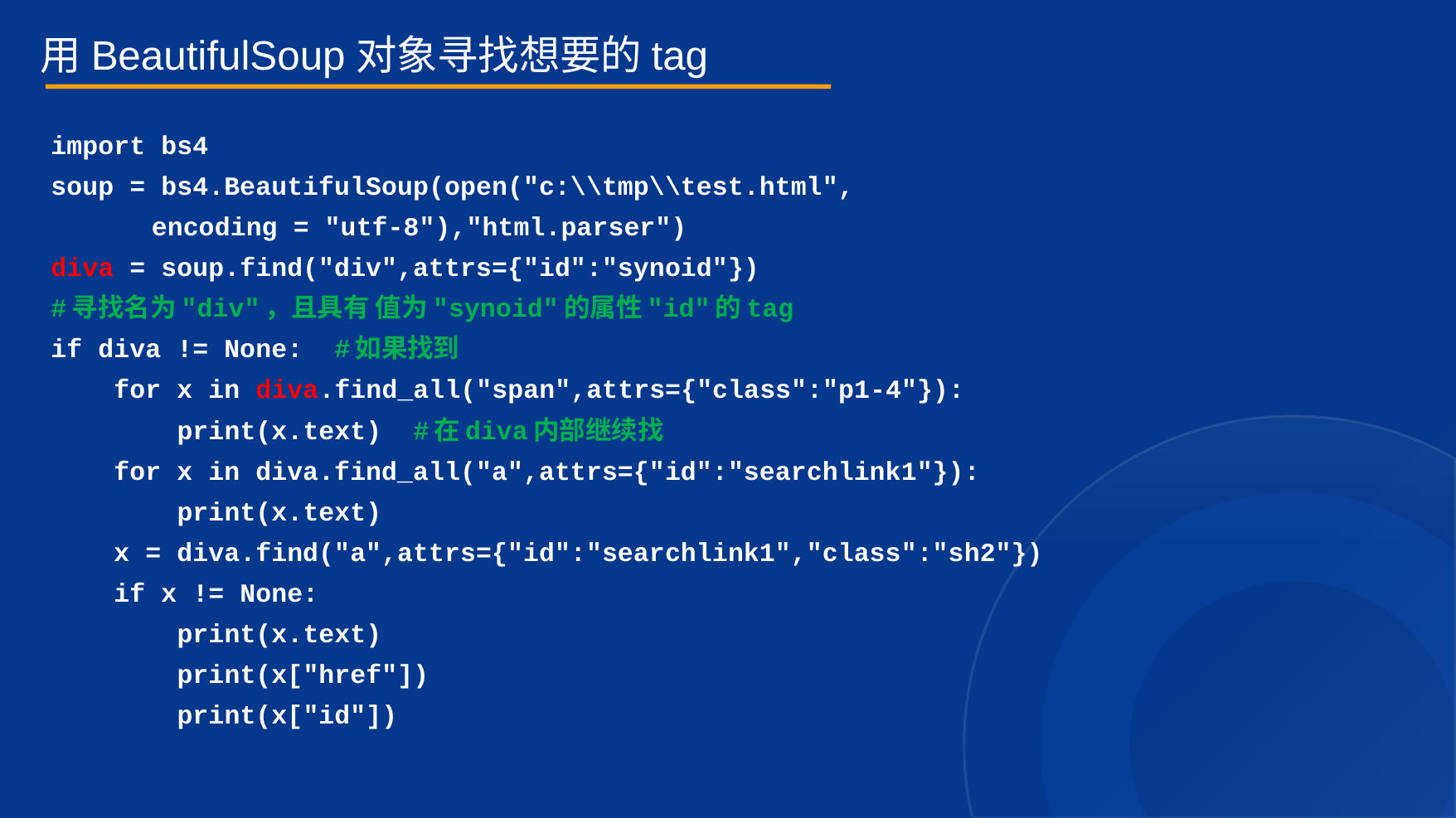

用BeautifulSoup对象寻找想要的tag

import bs4
soup = bs4.BeautifulSoup(open("c:\\tmp\\test.html",
			encoding = "utf-8"),"html.parser")
diva = soup.find("div",attrs={"id":"synoid"})
#寻找名为"div"，且具有 值为"synoid"的属性"id"的tag
if diva != None:  #如果找到
    for x in diva.find_all("span",attrs={"class":"p1-4"}):
        print(x.text)  #在diva内部继续找
    for x in diva.find_all("a",attrs={"id":"searchlink1"}):
        print(x.text)
    x = diva.find("a",attrs={"id":"searchlink1","class":"sh2"})
    if x != None:
        print(x.text)
        print(x["href"])
        print(x["id"])